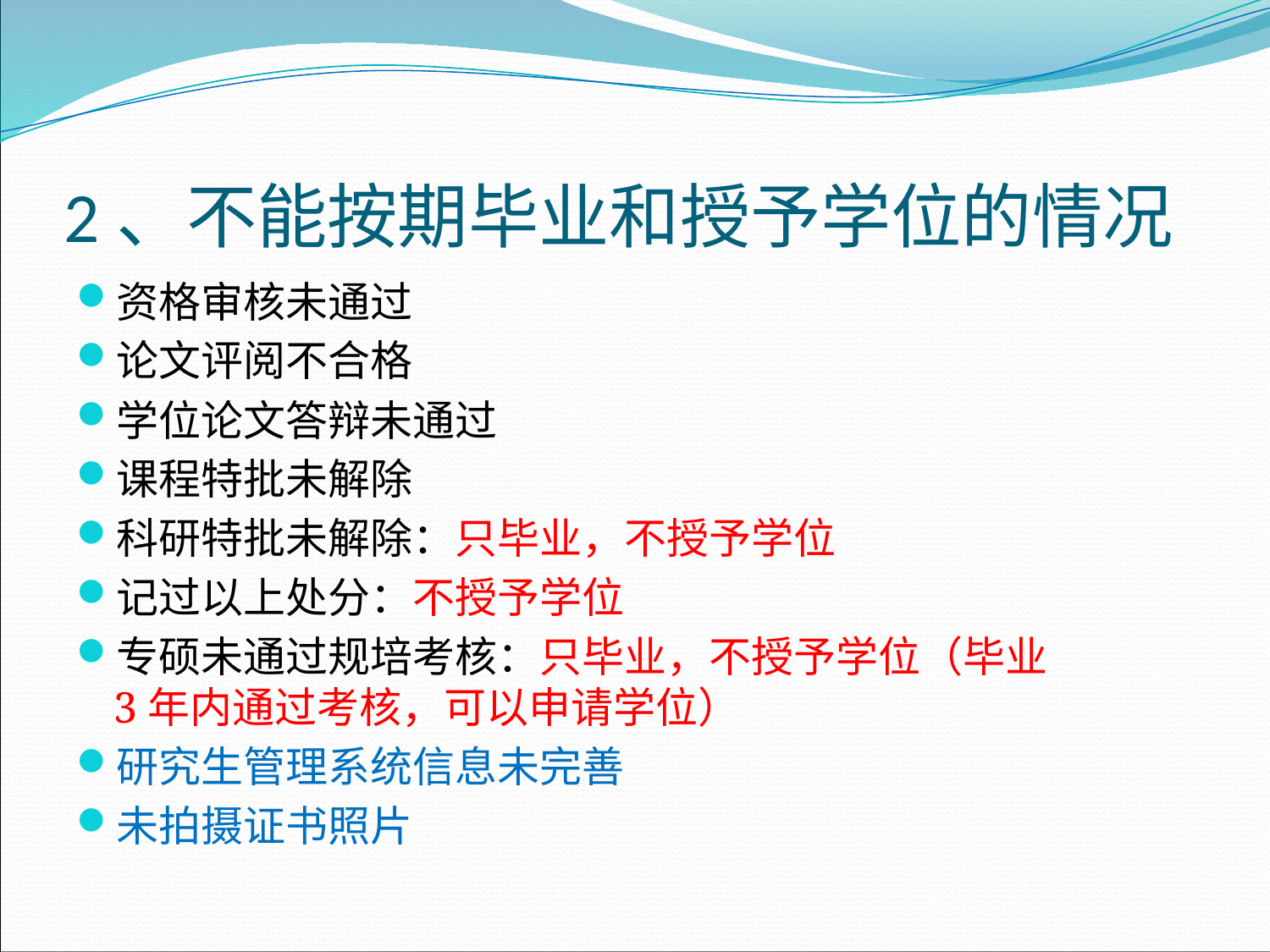

# 2、不能按期毕业和授予学位的情况
资格审核未通过
论文评阅不合格
学位论文答辩未通过
课程特批未解除
科研特批未解除：只毕业，不授予学位
记过以上处分：不授予学位
专硕未通过规培考核：只毕业，不授予学位（毕业3年内通过考核，可以申请学位）
研究生管理系统信息未完善
未拍摄证书照片